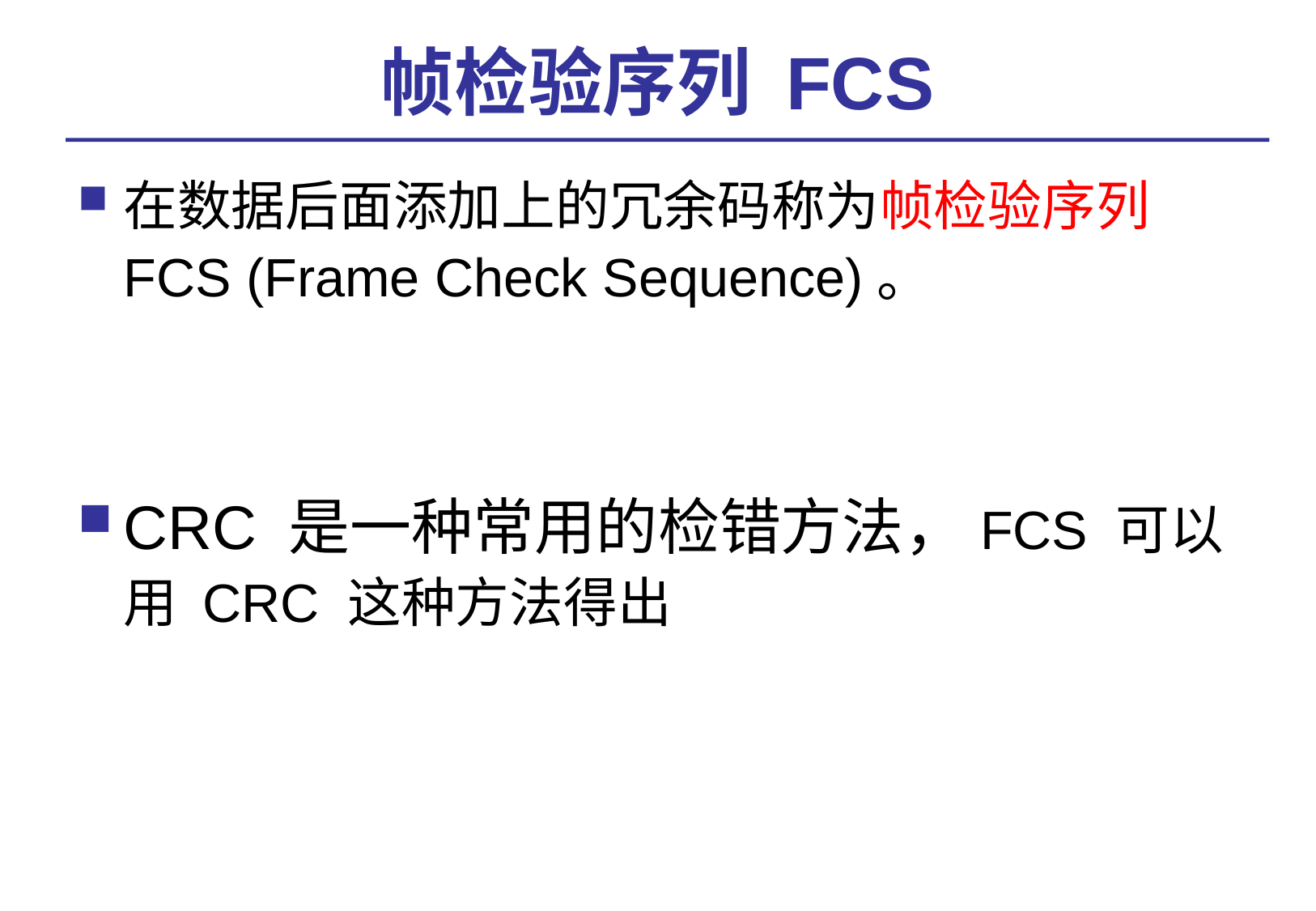

# 帧检验序列 FCS
在数据后面添加上的冗余码称为帧检验序列 FCS (Frame Check Sequence)。

CRC 是一种常用的检错方法，FCS 可以用 CRC 这种方法得出